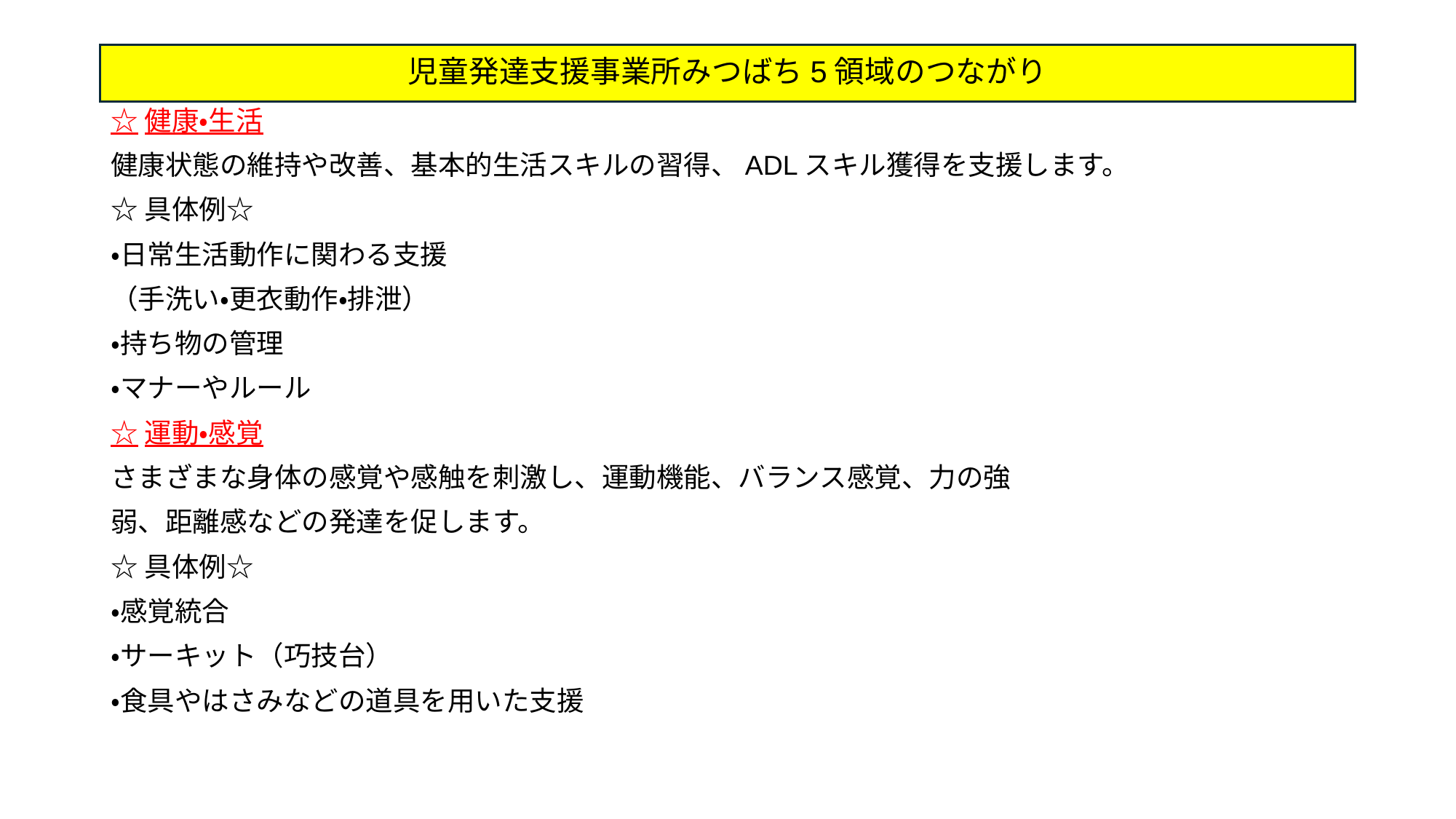

# 児童発達支援事業所みつばち5領域のつながり

☆健康・⽣活
健康状態の維持や改善、基本的⽣活スキルの習得、ADLスキル獲得を⽀援します。
☆具体例☆
・⽇常⽣活動作に関わる⽀援
（⼿洗い・更⾐動作・排泄）
・持ち物の管理
・マナーやルール
☆運動・感覚
さまざまな⾝体の感覚や感触を刺激し、運動機能、バランス感覚、⼒の強
弱、距離感などの発達を促します。
☆具体例☆
・感覚統合
・サーキット（巧技台）
・⾷具やはさみなどの道具を⽤いた⽀援